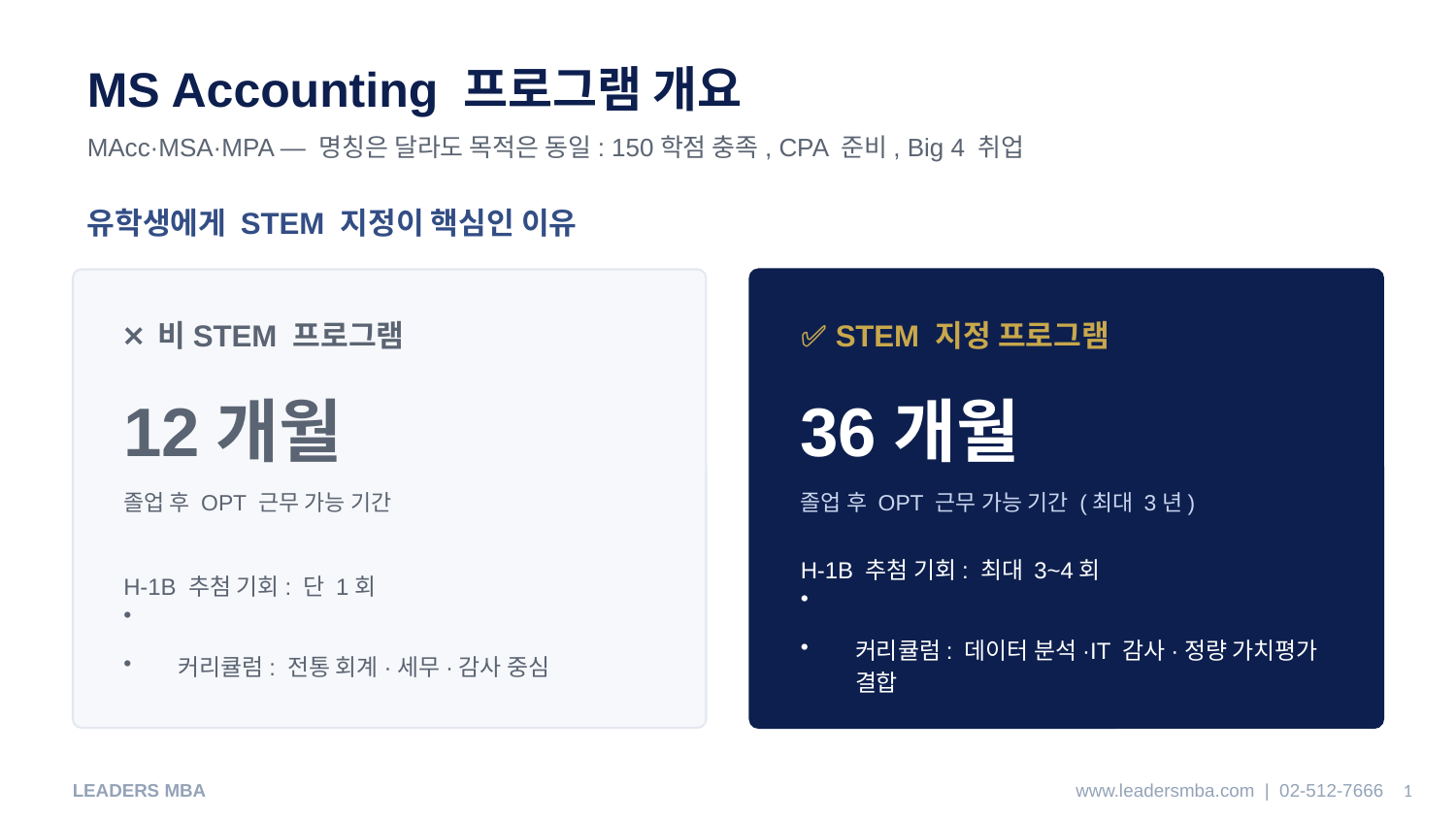

MS Accounting 프로그램 개요
MAcc·MSA·MPA — 명칭은 달라도 목적은 동일: 150학점 충족, CPA 준비, Big 4 취업
유학생에게 STEM 지정이 핵심인 이유

❌ 비STEM 프로그램
✅ STEM 지정 프로그램
12개월
36개월
졸업 후 OPT 근무 가능 기간
졸업 후 OPT 근무 가능 기간 (최대 3년)
H-1B 추첨 기회: 단 1회

커리큘럼: 전통 회계·세무·감사 중심
H-1B 추첨 기회: 최대 3~4회

커리큘럼: 데이터 분석·IT 감사·정량 가치평가 결합
LEADERS MBA
www.leadersmba.com  |  02-512-7666
1